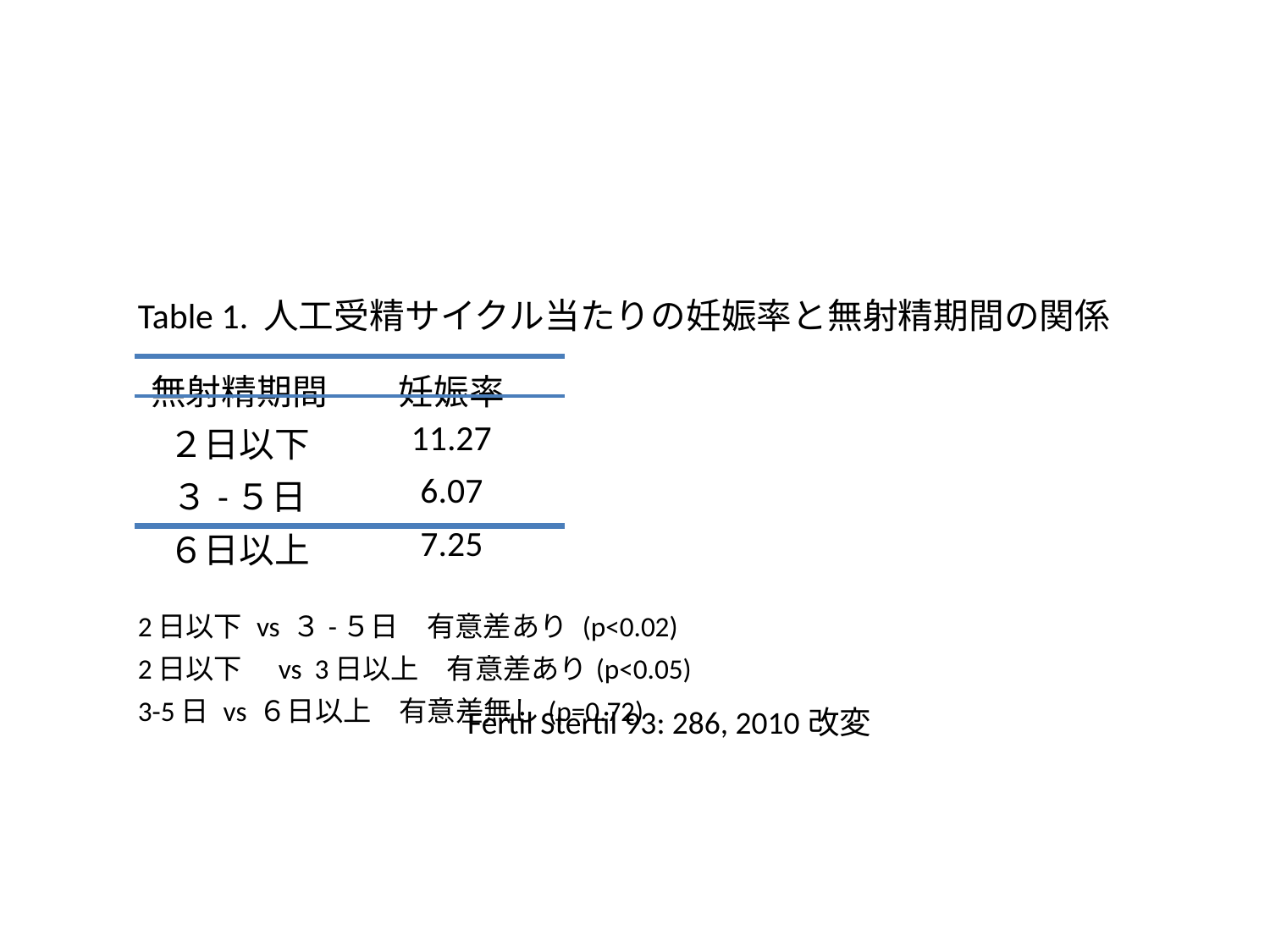

| Table 1. 人工受精サイクル当たりの妊娠率と無射精期間の関係 |  |  |  |  |  |  |  |
| --- | --- | --- | --- | --- | --- | --- | --- |
|  |  |  |  |  |  |  |  |
| 無射精期間 | 妊娠率 |  |  |  |  |  |  |
| ２日以下 | 11.27 |  |  |  |  |  |  |
| ３-５日 | 6.07 |  |  |  |  |  |  |
| ６日以上 | 7.25 |  |  |  |  |  |  |
|  |  |  |  |  |  |  |  |
| 2日以下 vs ３-５日　有意差あり (p<0.02) |  |  |  |  |  |  |  |
| 2日以下　vs 3日以上　有意差あり(p<0.05) |  |  |  |  |  |  |  |
| 3-5日 vs ６日以上　有意差無し(p=0.72) |  |  |  |  |  |  |  |
Fertil Stertil 93: 286, 2010改変